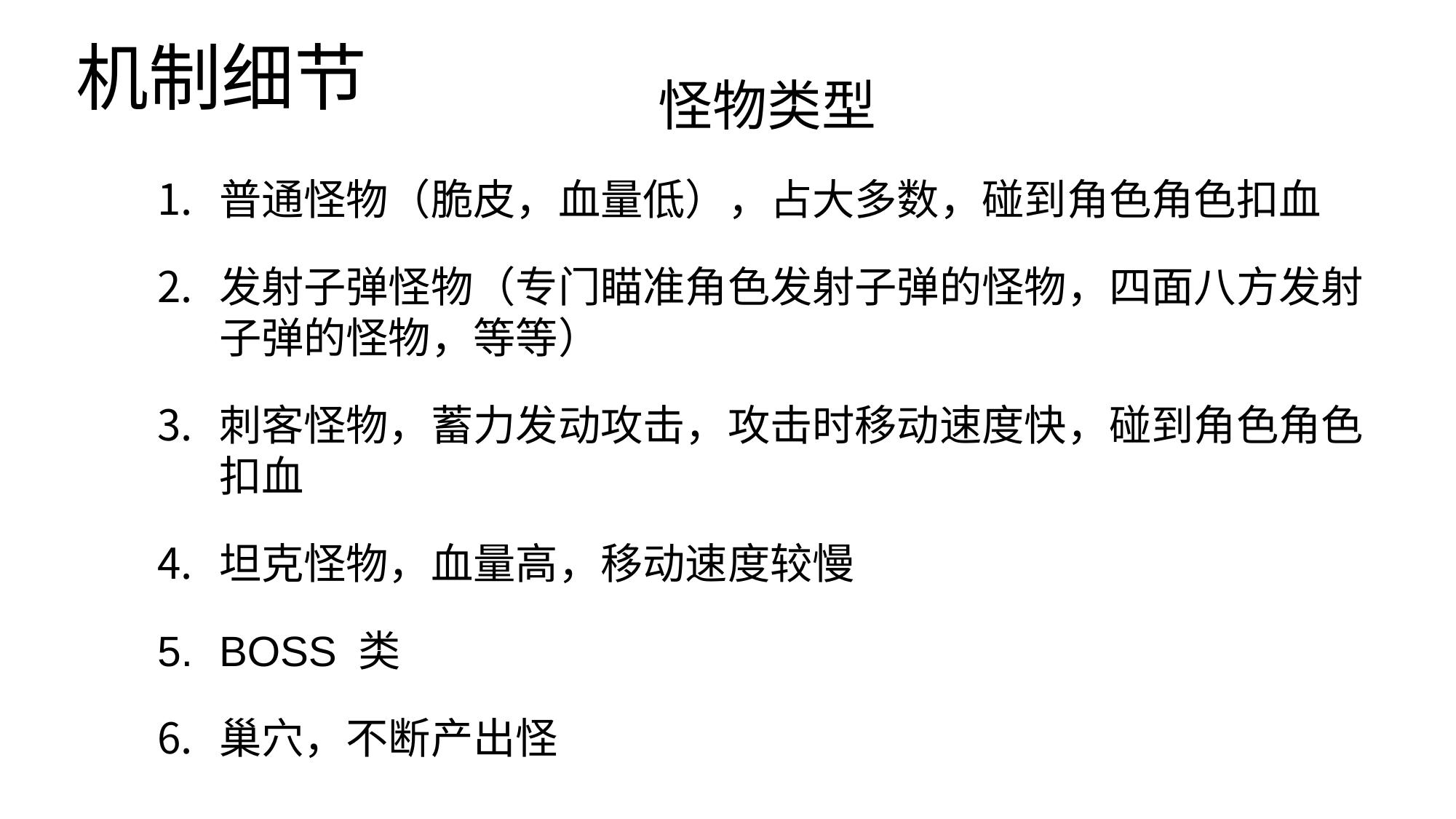

# 机制细节
怪物类型
普通怪物（脆皮，血量低），占大多数，碰到角色角色扣血
发射子弹怪物（专门瞄准角色发射子弹的怪物，四面八方发射子弹的怪物，等等）
刺客怪物，蓄力发动攻击，攻击时移动速度快，碰到角色角色扣血
坦克怪物，血量高，移动速度较慢
BOSS 类
巢穴，不断产出怪